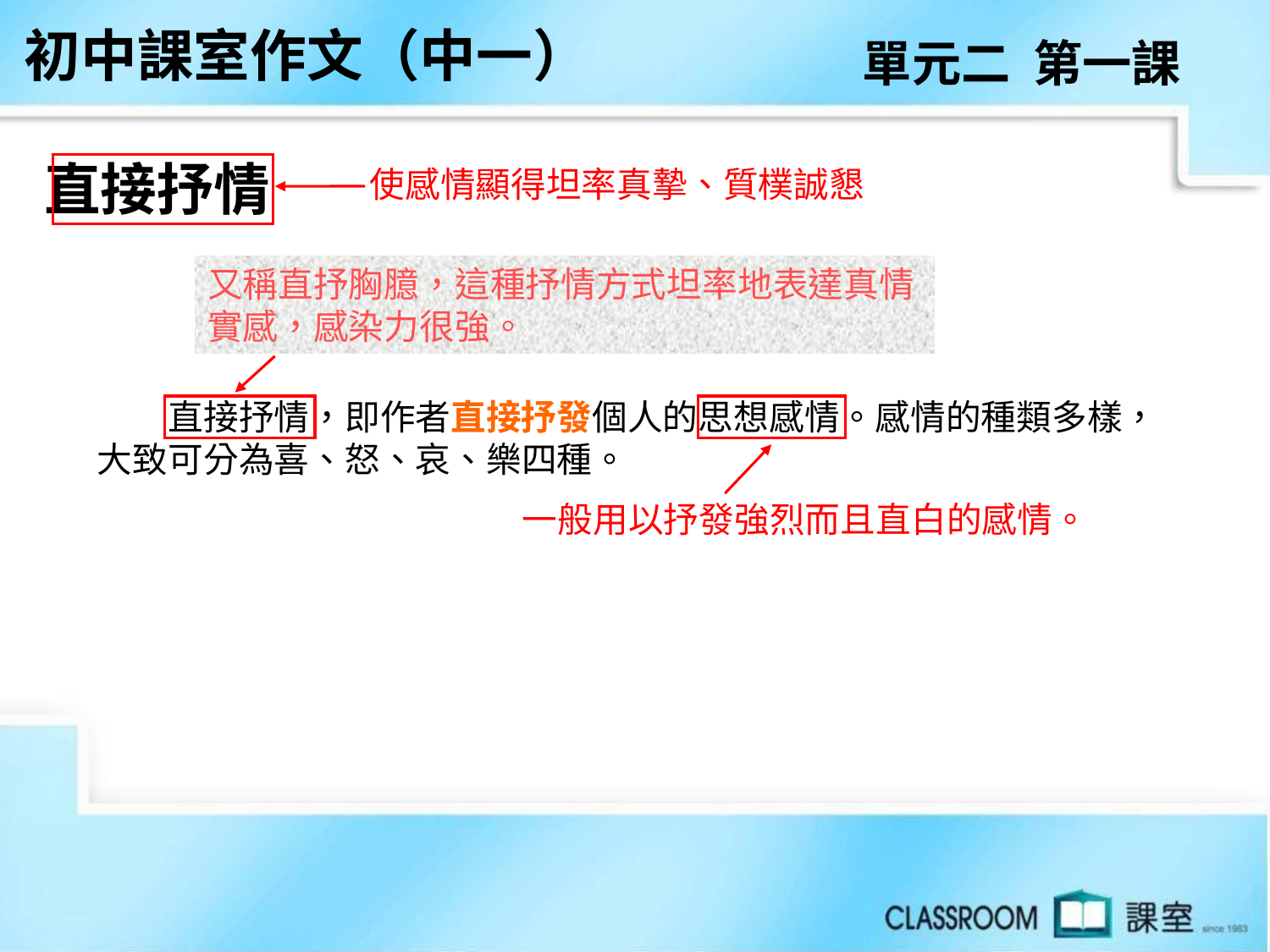

初中課室作文（中一）
單元二  第一課
直接抒情

使感情顯得坦率真摯、質樸誠懇

又稱直抒胸臆，這種抒情方式坦率地表達真情實感，感染力很強。

　　直接抒情，即作者直接抒發個人的思想感情。感情的種類多樣，大致可分為喜、怒、哀、樂四種。

一般用以抒發強烈而且直白的感情。